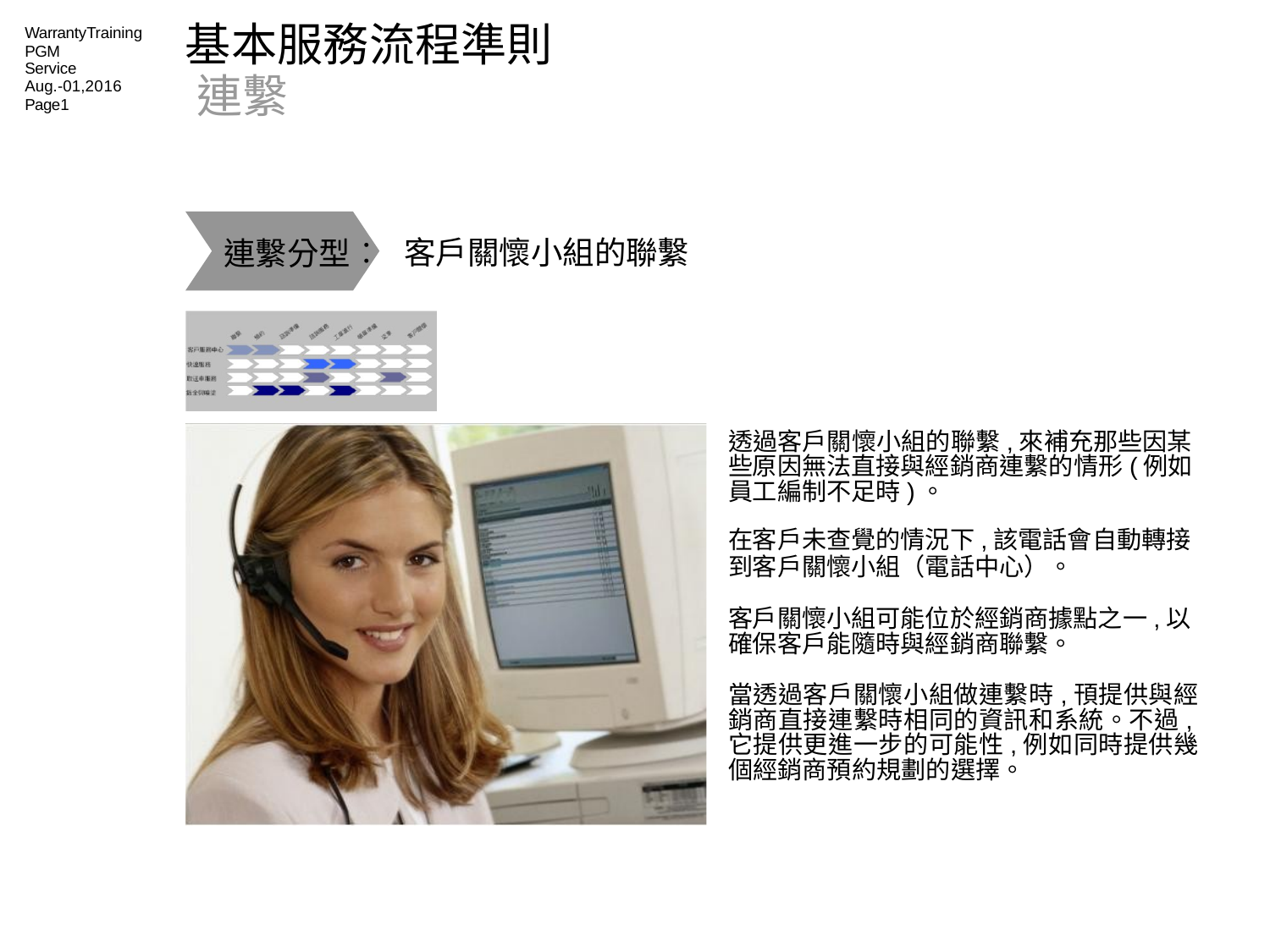

# 基本服務流程準則連繫
WarrantyTrainingPGM
Service
Aug.-01,2016
Page1

客戶關懷小組的聯繫
連繫分型︰

透過客戶關懷小組的聯繫,來補充那些因某些原因無法直接與經銷商連繫的情形(例如員工編制不足時)。
在客戶未查覺的情況下,該電話會自動轉接
到客戶關懷小組（電話中心）。

客戶關懷小組可能位於經銷商據點之一,以確保客戶能隨時與經銷商聯繫。

當透過客戶關懷小組做連繫時,頇提供與經銷商直接連繫時相同的資訊和系統。不過,它提供更進一步的可能性,例如同時提供幾個經銷商預約規劃的選擇。